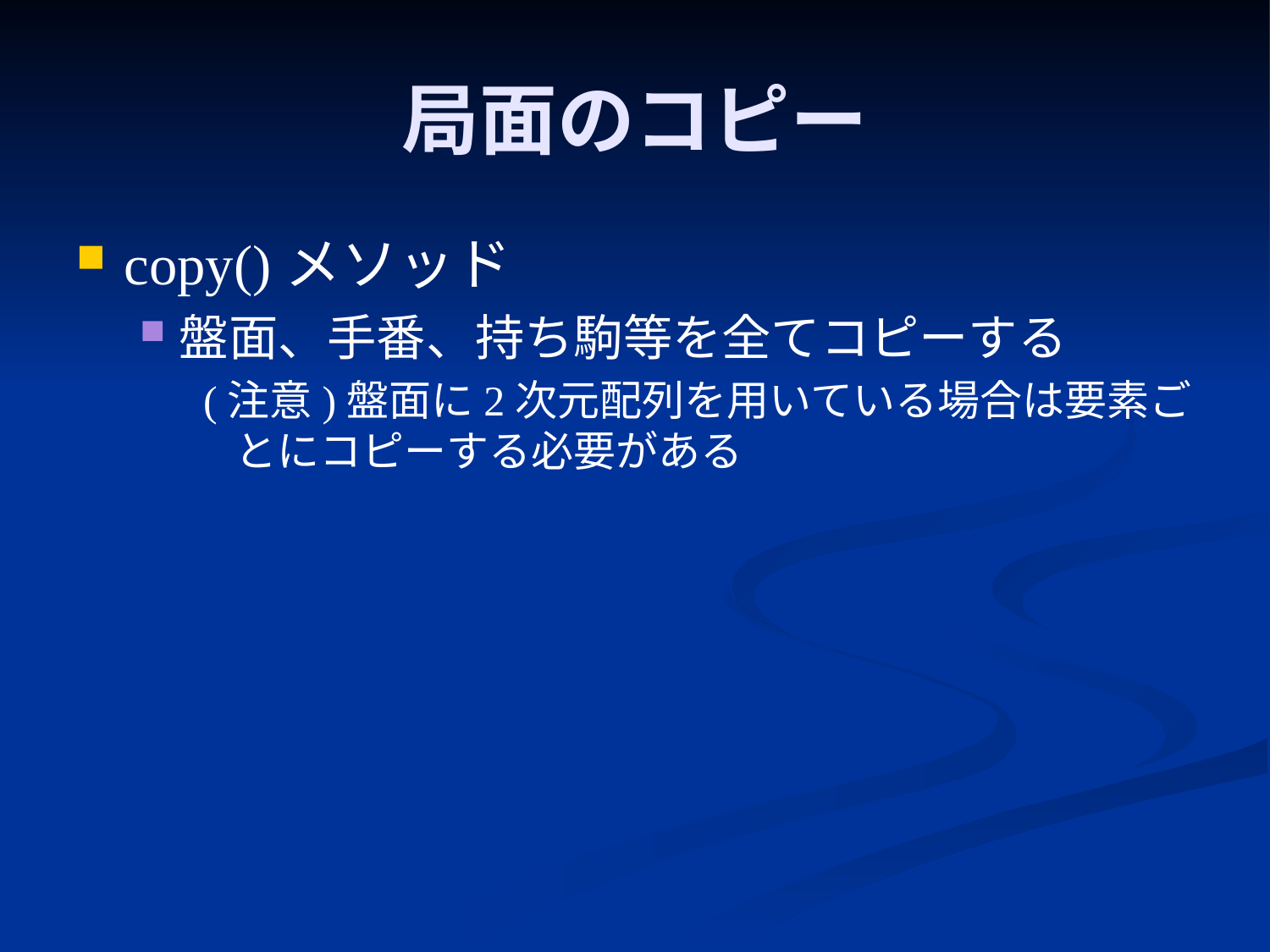

# 局面のコピー
copy()メソッド
盤面、手番、持ち駒等を全てコピーする
(注意)盤面に2次元配列を用いている場合は要素ごとにコピーする必要がある